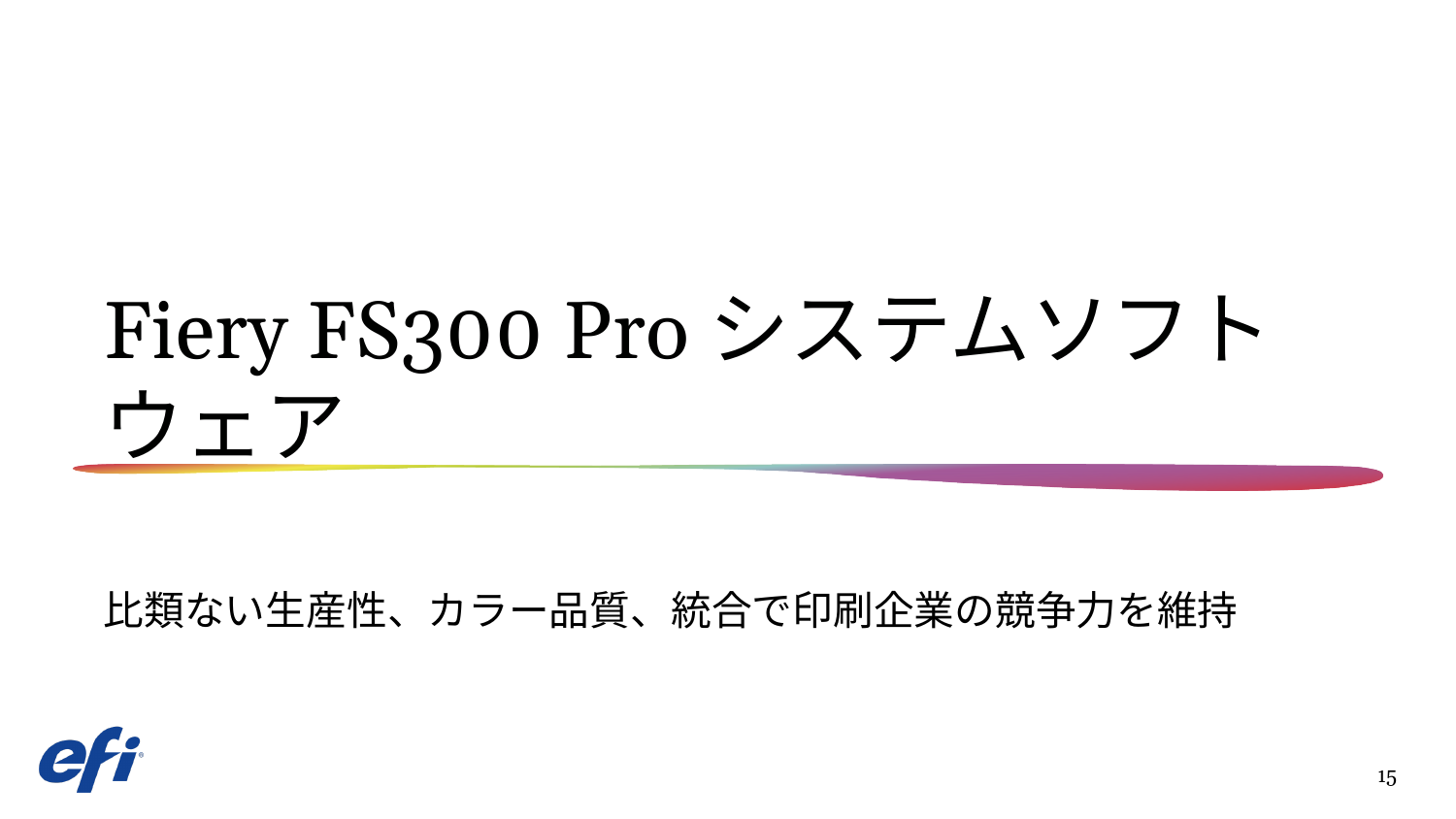

# Fiery FS300 Proシステムソフトウェア
比類ない生産性、カラー品質、統合で印刷企業の競争力を維持
15